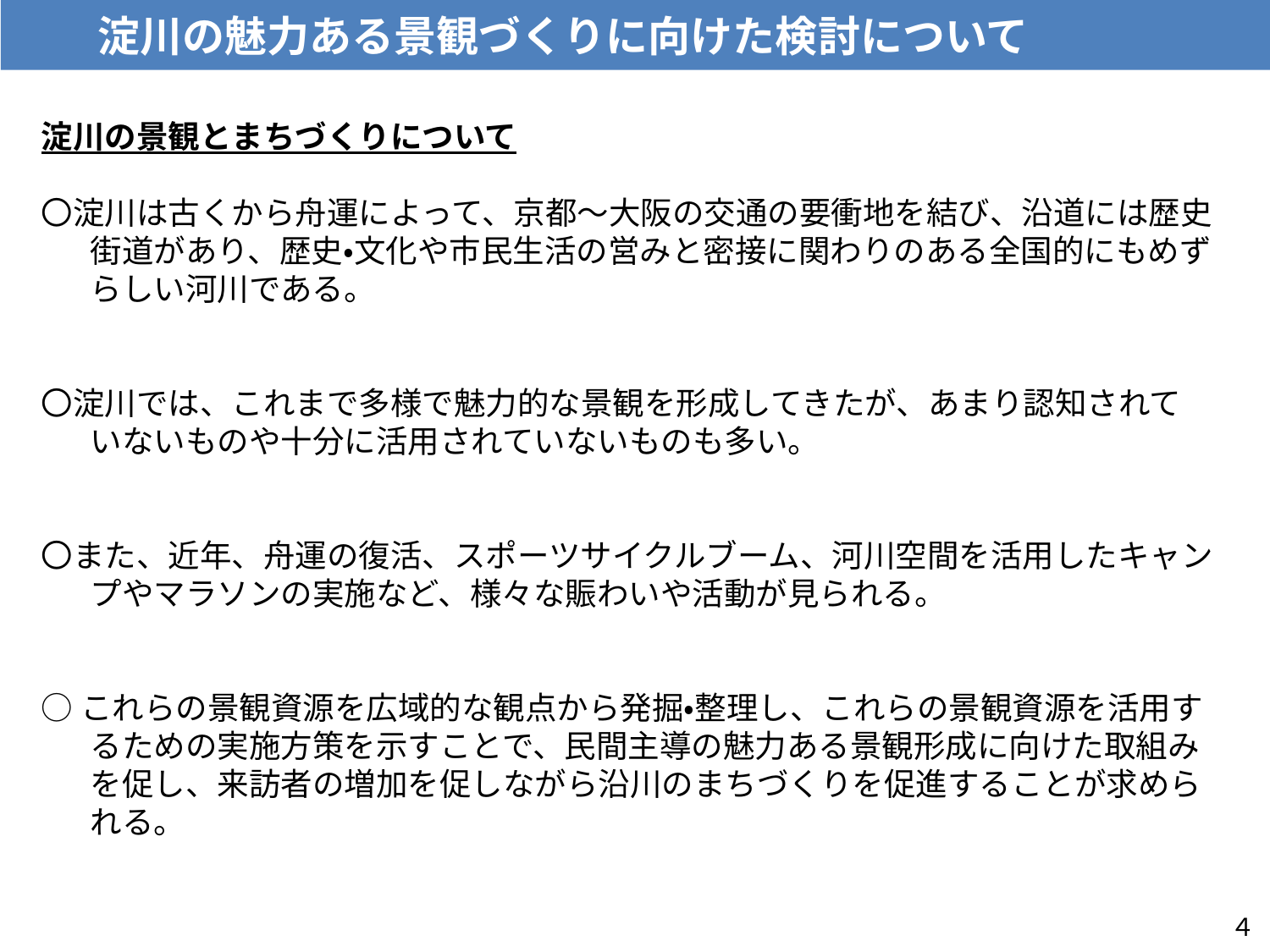

淀川の魅力ある景観づくりに向けた検討について
淀川の景観とまちづくりについて

〇淀川は古くから舟運によって、京都～大阪の交通の要衝地を結び、沿道には歴史街道があり、歴史・文化や市民生活の営みと密接に関わりのある全国的にもめずらしい河川である。

〇淀川では、これまで多様で魅力的な景観を形成してきたが、あまり認知されていないものや十分に活用されていないものも多い。

〇また、近年、舟運の復活、スポーツサイクルブーム、河川空間を活用したキャンプやマラソンの実施など、様々な賑わいや活動が見られる。

○これらの景観資源を広域的な観点から発掘・整理し、これらの景観資源を活用するための実施方策を示すことで、民間主導の魅力ある景観形成に向けた取組みを促し、来訪者の増加を促しながら沿川のまちづくりを促進することが求められる。
４